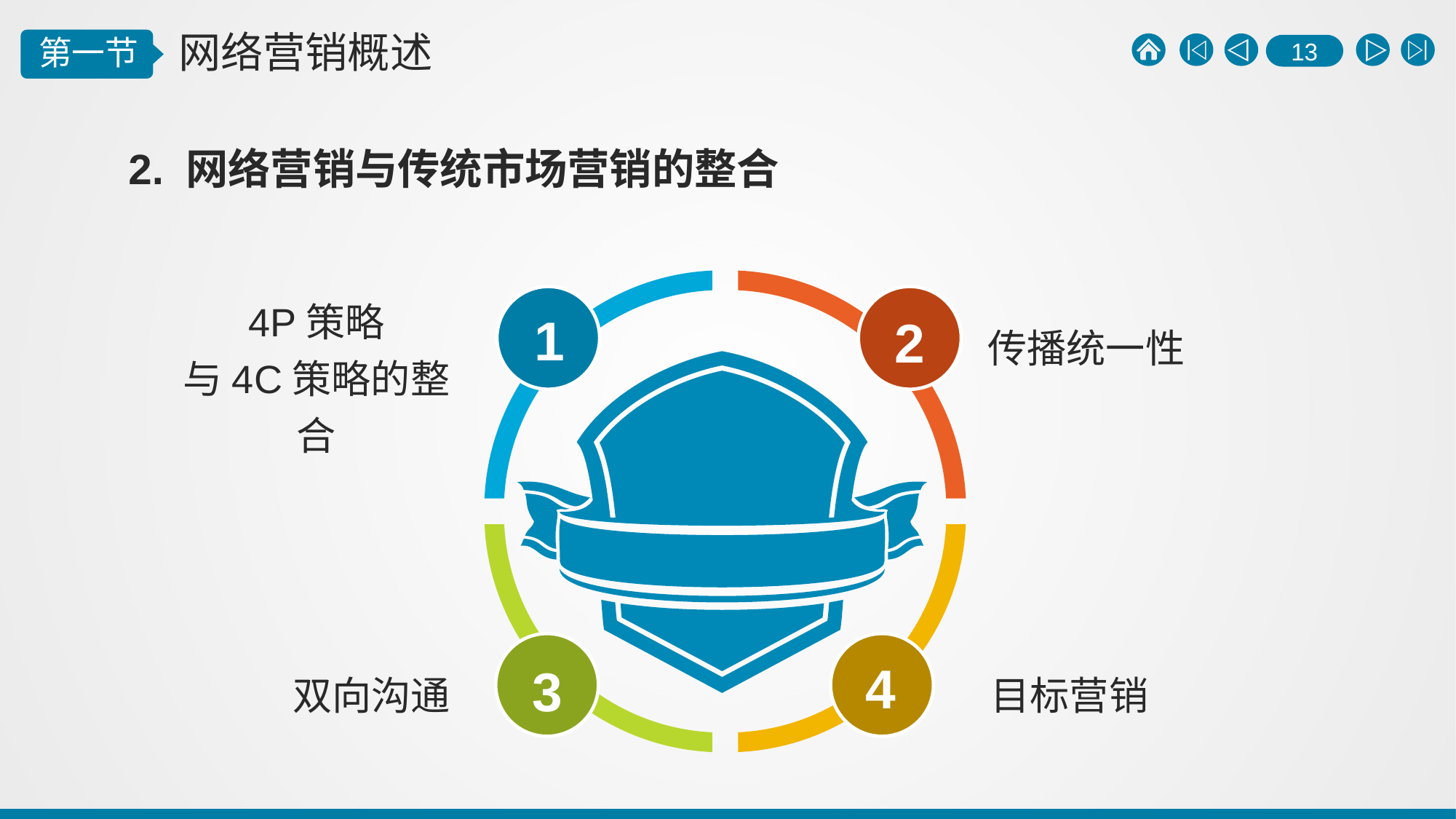

2. 网络营销与传统市场营销的整合

1

2
4P策略
与4C策略的整合
传播统一性

3

4
双向沟通
目标营销